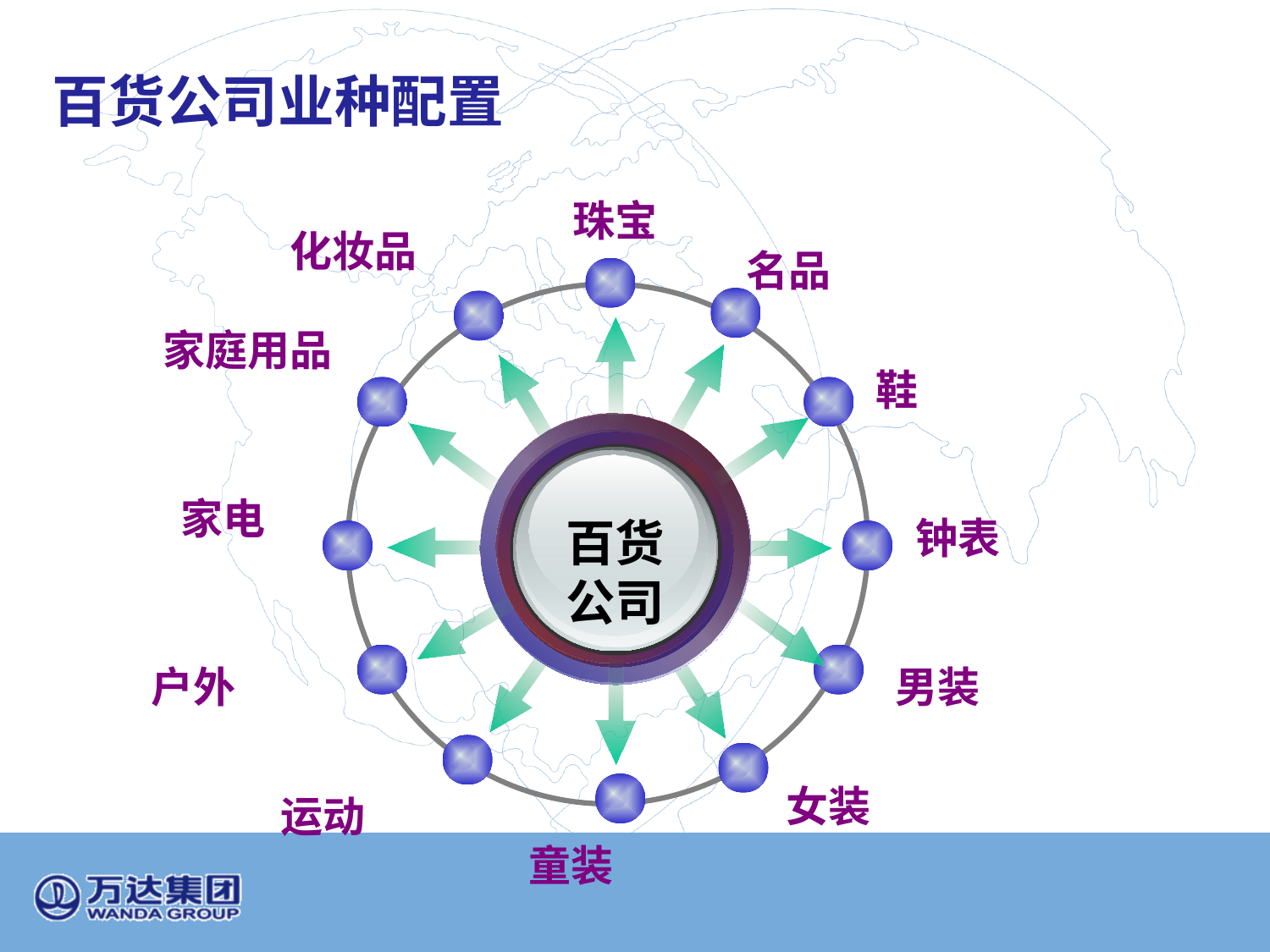

百货公司业种配置
珠宝
化妆品
名品

家庭用品

鞋

家电
钟表
百货
公司

户外
男装

女装
运动
童装